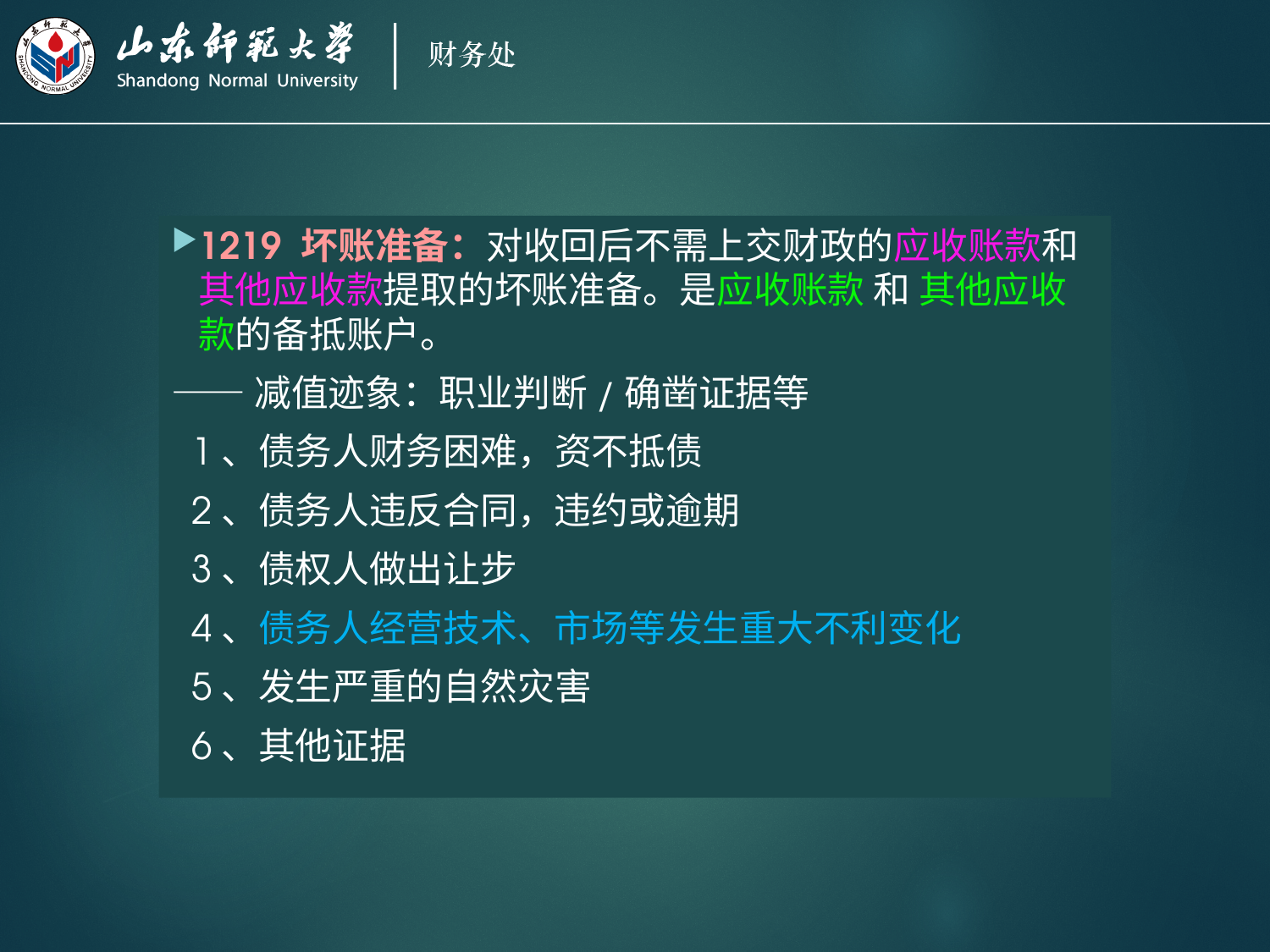

1219 坏账准备：对收回后不需上交财政的应收账款和其他应收款提取的坏账准备。是应收账款 和 其他应收款的备抵账户。
——减值迹象：职业判断/确凿证据等
  1、债务人财务困难，资不抵债
  2、债务人违反合同，违约或逾期
  3、债权人做出让步
  4、债务人经营技术、市场等发生重大不利变化
  5、发生严重的自然灾害
  6、其他证据